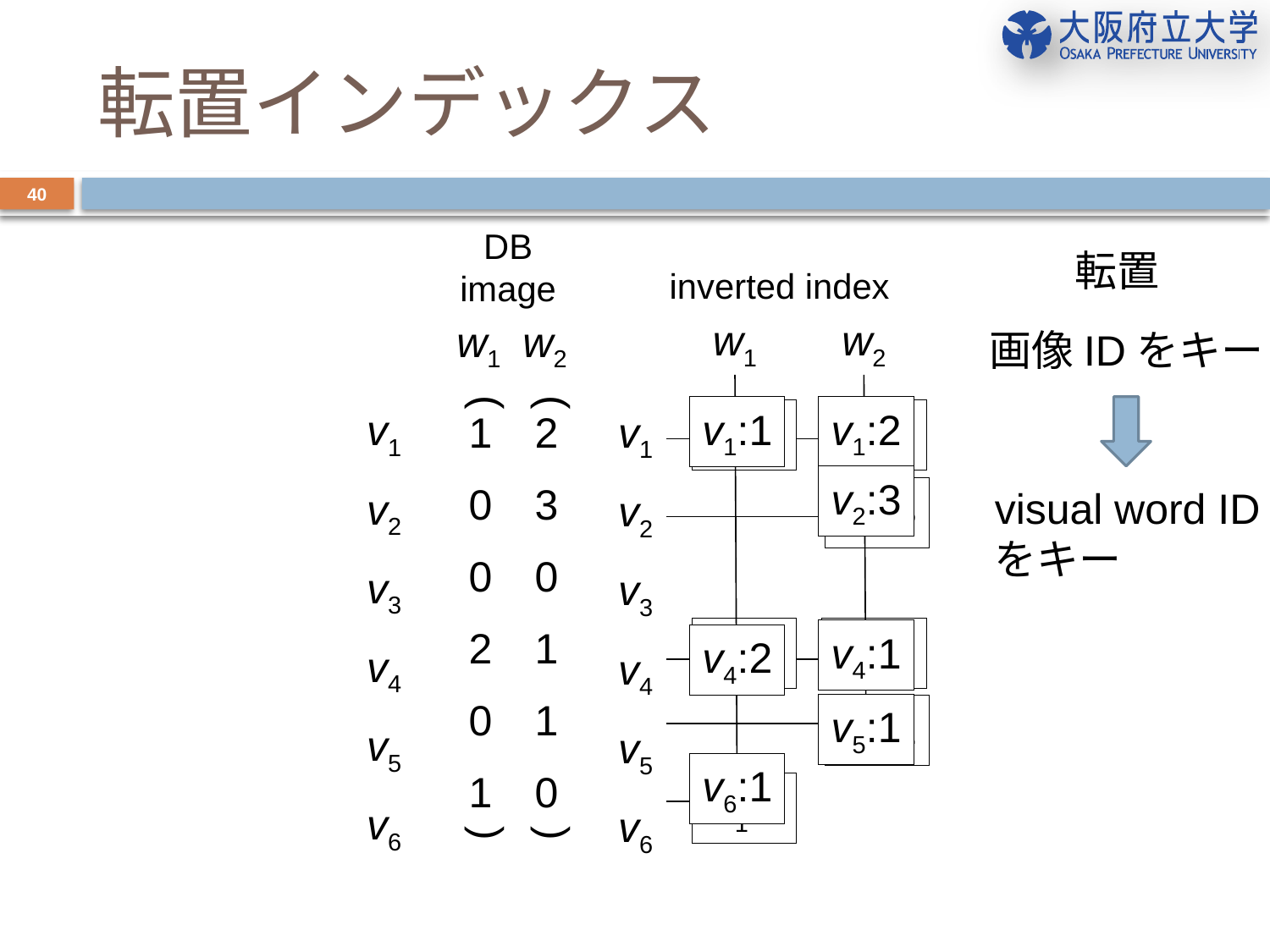

# 転置インデックス
40
DB
image
転置
inverted index
v1

v2

v3

v4

v5

v6
w1:1
w2:2
w2:3
w1:2
w2:1
w2:1
w1:1
w1
w2
v1:1
v4:2
v6:1
v1:2
v2:3
v4:1
v5:1
w1
w2
画像IDをキー
(
(

v1

v2

v3

v4

v5

v6
1

0

0

2

0

1
2

3

0

1

1

0
visual word ID
をキー
)
)